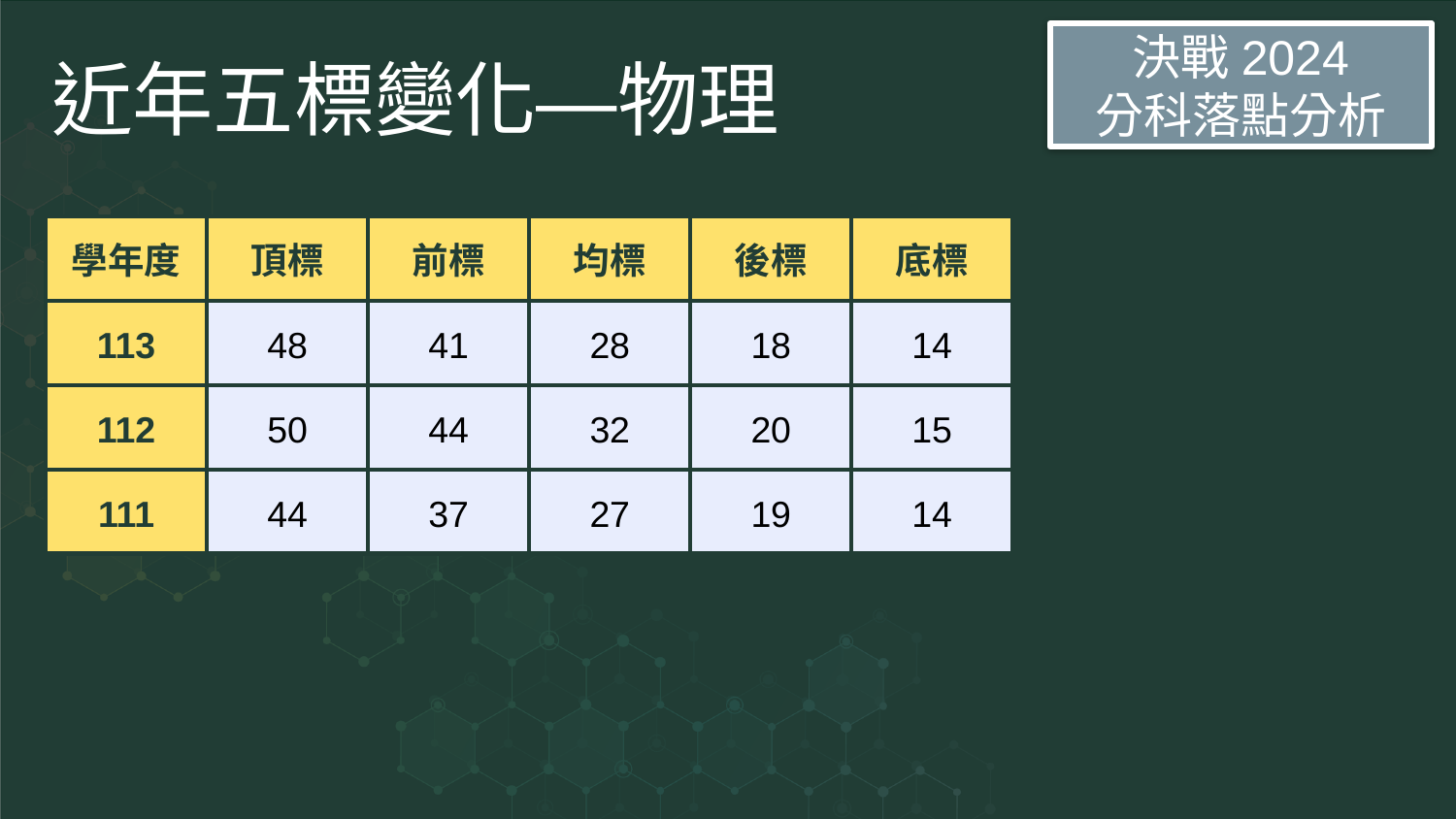

決戰2024
分科落點分析
# 近年五標變化—物理
| 學年度 | 頂標 | 前標 | 均標 | 後標 | 底標 |
| --- | --- | --- | --- | --- | --- |
| 113 | 48 | 41 | 28 | 18 | 14 |
| 112 | 50 | 44 | 32 | 20 | 15 |
| 111 | 44 | 37 | 27 | 19 | 14 |